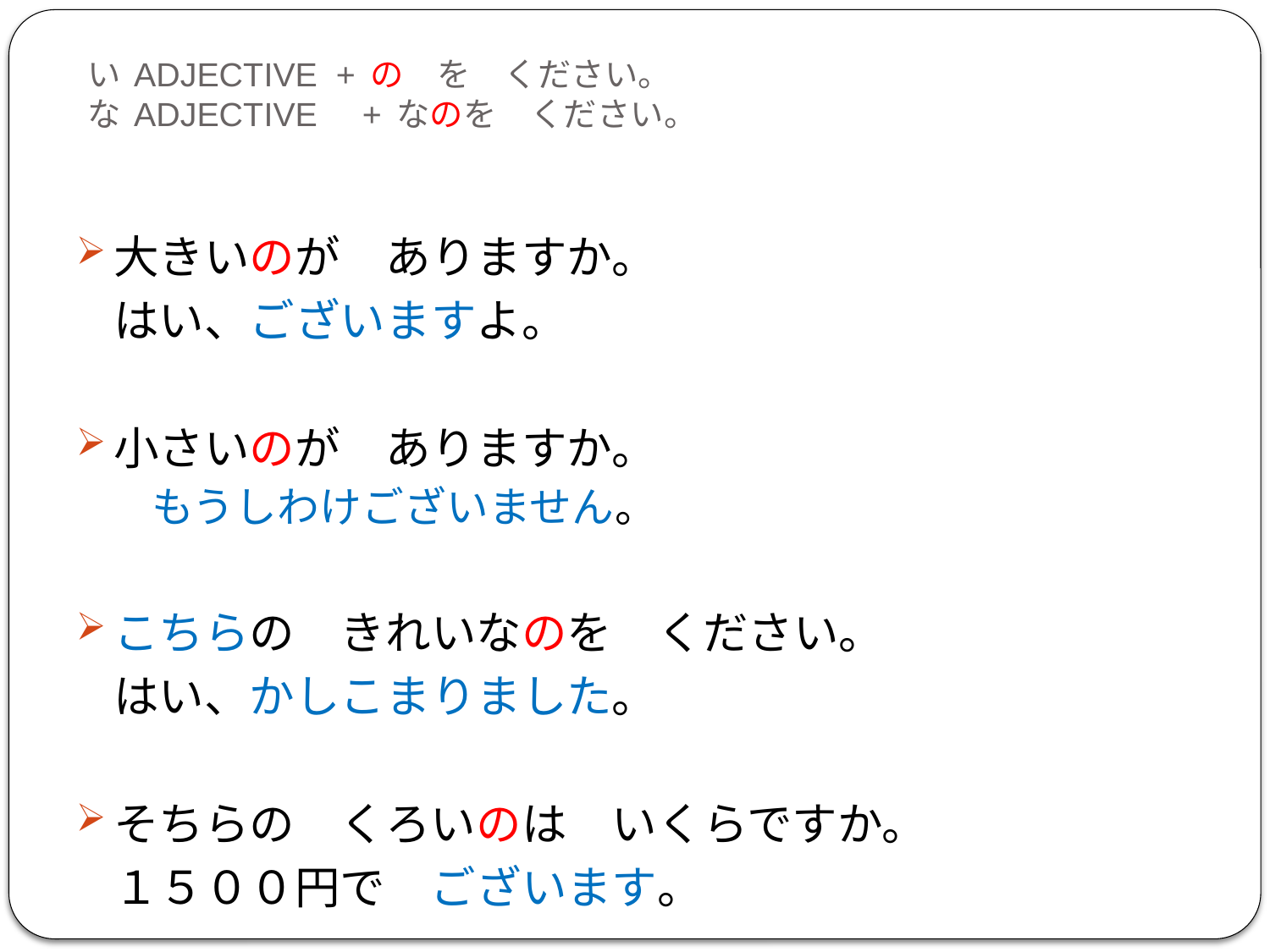

# い ADJECTIVE  + の　を　ください。 な ADJECTIVE　+ なのを　ください。
大きいのが　ありますか。
				はい、ございますよ。

小さいのが　ありますか。
				もうしわけございません。

こちらの　きれいなのを　ください。
				はい、かしこまりました。

そちらの　くろいのは　いくらですか。
				１５００円で　ございます。